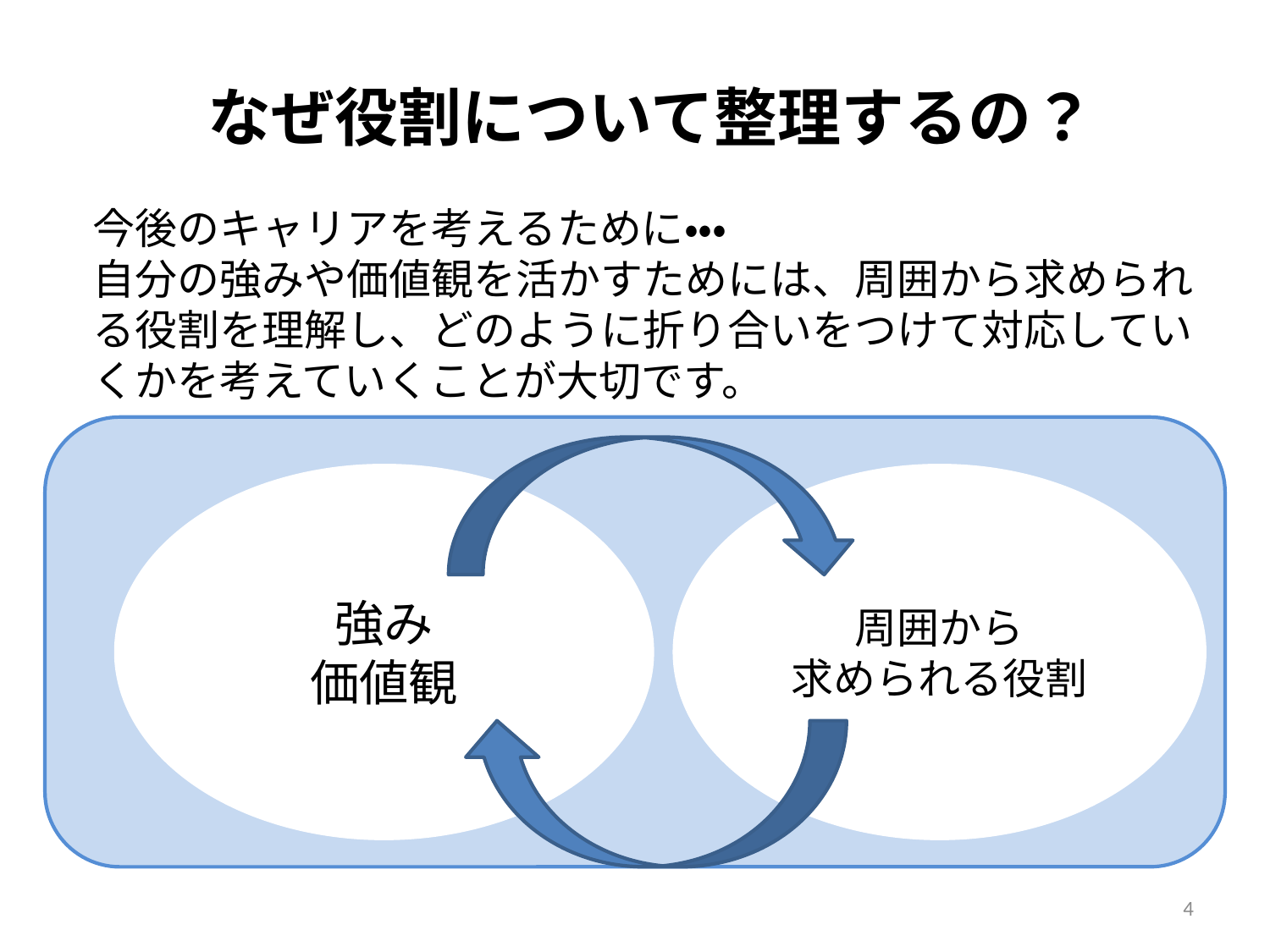

# なぜ役割について整理するの？
今後のキャリアを考えるために・・・
自分の強みや価値観を活かすためには、周囲から求められる役割を理解し、どのように折り合いをつけて対応していくかを考えていくことが大切です。

強み
価値観
周囲から
求められる役割

4